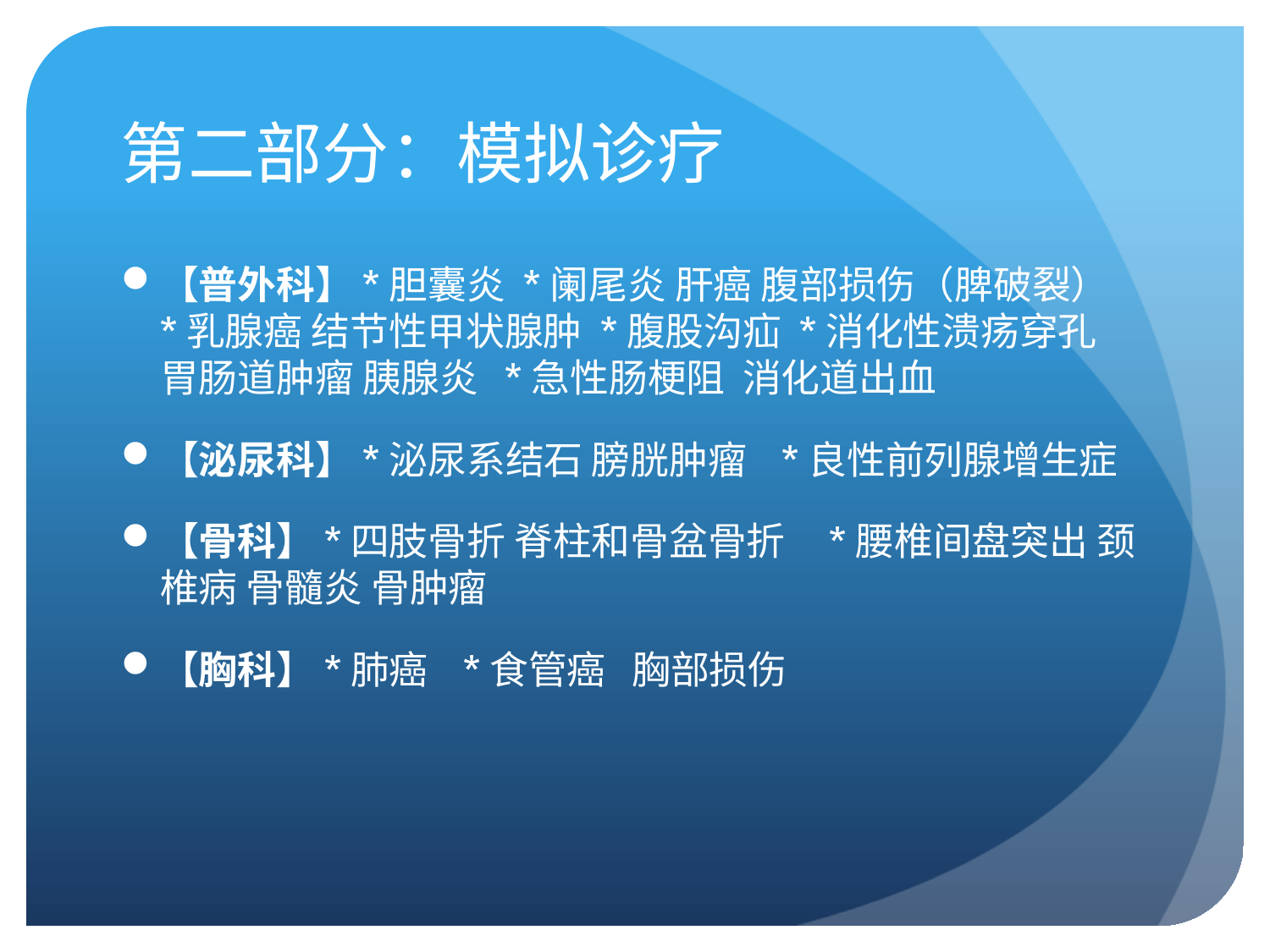

# 第二部分：模拟诊疗
【普外科】*胆囊炎 *阑尾炎 肝癌 腹部损伤（脾破裂）   *乳腺癌 结节性甲状腺肿 *腹股沟疝 *消化性溃疡穿孔   胃肠道肿瘤 胰腺炎  *急性肠梗阻  消化道出血
【泌尿科】*泌尿系结石 膀胱肿瘤   *良性前列腺增生症
【骨科】*四肢骨折 脊柱和骨盆骨折    *腰椎间盘突出 颈椎病 骨髓炎 骨肿瘤
【胸科】*肺癌   *食管癌   胸部损伤